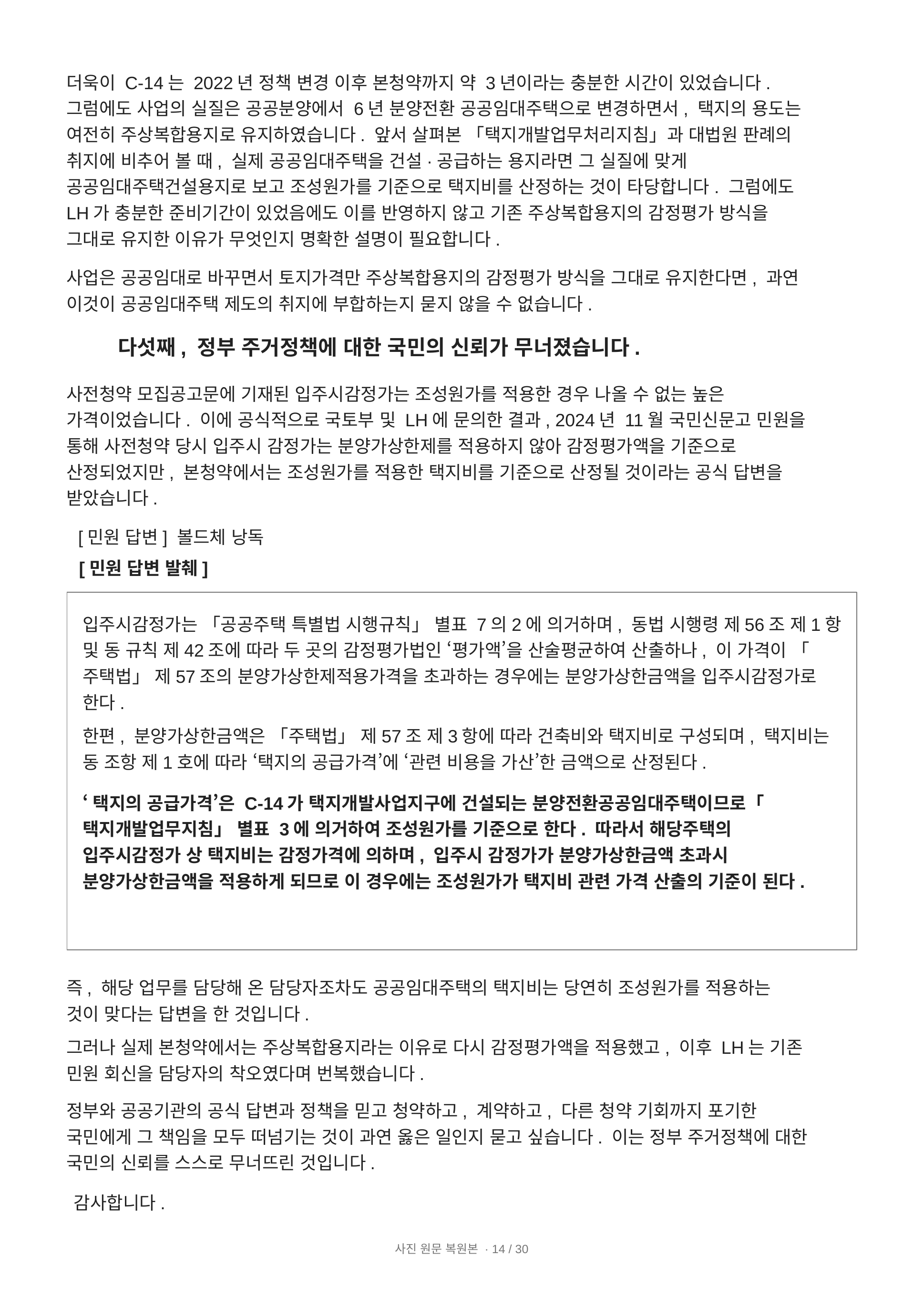

더욱이 C-14는 2022년 정책 변경 이후 본청약까지 약 3년이라는 충분한 시간이 있었습니다. 그럼에도 사업의 실질은 공공분양에서 6년 분양전환 공공임대주택으로 변경하면서, 택지의 용도는 여전히 주상복합용지로 유지하였습니다. 앞서 살펴본 「택지개발업무처리지침」과 대법원 판례의 취지에 비추어 볼 때, 실제 공공임대주택을 건설·공급하는 용지라면 그 실질에 맞게 공공임대주택건설용지로 보고 조성원가를 기준으로 택지비를 산정하는 것이 타당합니다. 그럼에도 LH가 충분한 준비기간이 있었음에도 이를 반영하지 않고 기존 주상복합용지의 감정평가 방식을 그대로 유지한 이유가 무엇인지 명확한 설명이 필요합니다.
사업은 공공임대로 바꾸면서 토지가격만 주상복합용지의 감정평가 방식을 그대로 유지한다면, 과연 이것이 공공임대주택 제도의 취지에 부합하는지 묻지 않을 수 없습니다.
다섯째, 정부 주거정책에 대한 국민의 신뢰가 무너졌습니다.
사전청약 모집공고문에 기재된 입주시감정가는 조성원가를 적용한 경우 나올 수 없는 높은 가격이었습니다. 이에 공식적으로 국토부 및 LH에 문의한 결과, 2024년 11월 국민신문고 민원을 통해 사전청약 당시 입주시 감정가는 분양가상한제를 적용하지 않아 감정평가액을 기준으로 산정되었지만, 본청약에서는 조성원가를 적용한 택지비를 기준으로 산정될 것이라는 공식 답변을 받았습니다.
[민원 답변] 볼드체 낭독
[민원 답변 발췌]

입주시감정가는 「공공주택 특별법 시행규칙」 별표 7의2에 의거하며, 동법 시행령 제56조 제1항 및 동 규칙 제42조에 따라 두 곳의 감정평가법인 ‘평가액’을 산술평균하여 산출하나, 이 가격이 「주택법」 제57조의 분양가상한제적용가격을 초과하는 경우에는 분양가상한금액을 입주시감정가로 한다.
한편, 분양가상한금액은 「주택법」 제57조 제3항에 따라 건축비와 택지비로 구성되며, 택지비는 동 조항 제1호에 따라 ‘택지의 공급가격’에 ‘관련 비용을 가산’한 금액으로 산정된다.
‘택지의 공급가격’은 C-14가 택지개발사업지구에 건설되는 분양전환공공임대주택이므로「택지개발업무지침」 별표 3에 의거하여 조성원가를 기준으로 한다. 따라서 해당주택의 입주시감정가 상 택지비는 감정가격에 의하며, 입주시 감정가가 분양가상한금액 초과시 분양가상한금액을 적용하게 되므로 이 경우에는 조성원가가 택지비 관련 가격 산출의 기준이 된다.
즉, 해당 업무를 담당해 온 담당자조차도 공공임대주택의 택지비는 당연히 조성원가를 적용하는 것이 맞다는 답변을 한 것입니다.
그러나 실제 본청약에서는 주상복합용지라는 이유로 다시 감정평가액을 적용했고, 이후 LH는 기존 민원 회신을 담당자의 착오였다며 번복했습니다.
정부와 공공기관의 공식 답변과 정책을 믿고 청약하고, 계약하고, 다른 청약 기회까지 포기한 국민에게 그 책임을 모두 떠넘기는 것이 과연 옳은 일인지 묻고 싶습니다. 이는 정부 주거정책에 대한 국민의 신뢰를 스스로 무너뜨린 것입니다.
감사합니다.
사진 원문 복원본 · 14 / 30